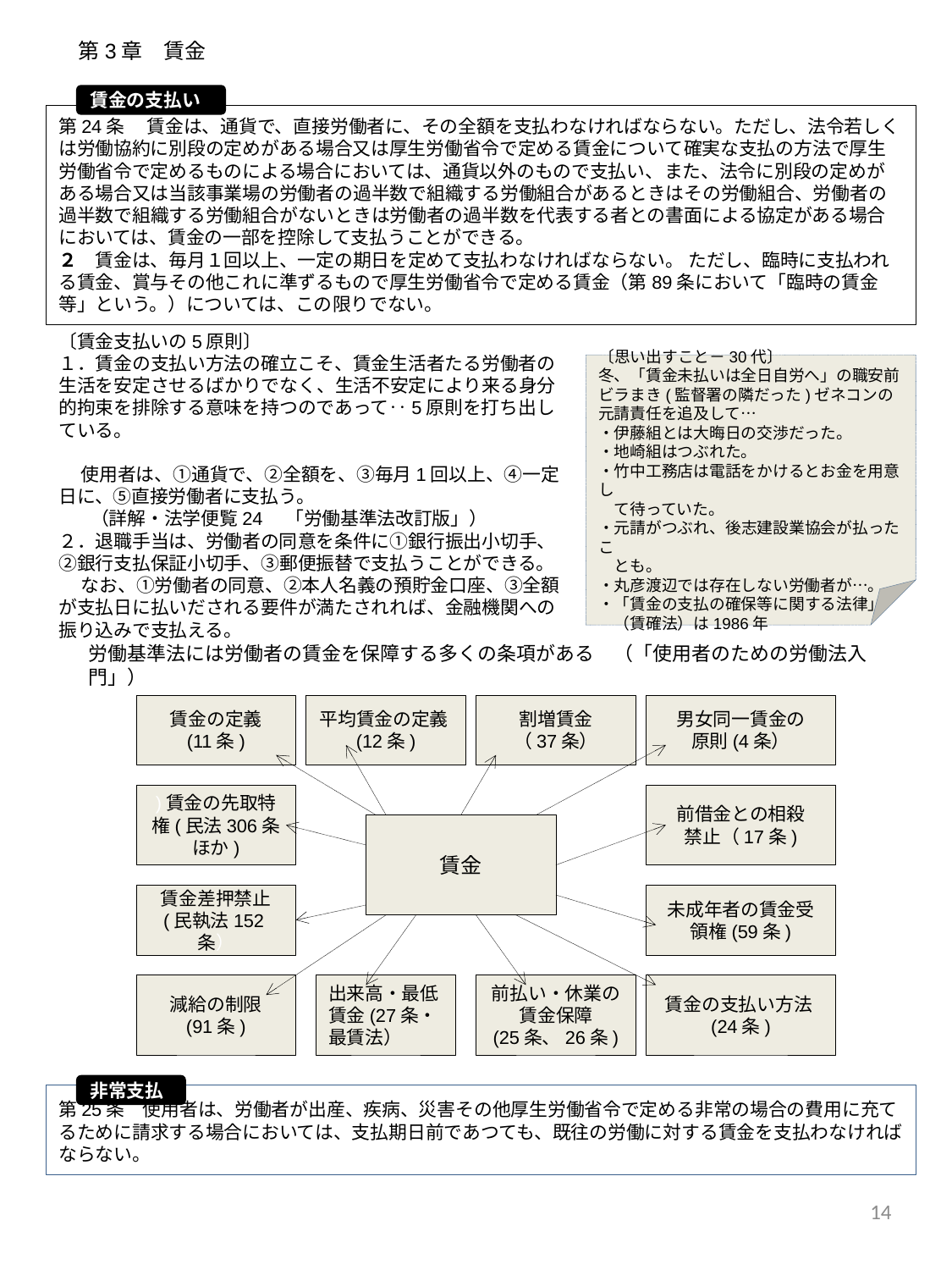

#

第3章　賃金

賃金の支払い
第24条　 賃金は、通貨で、直接労働者に、その全額を支払わなければならない。ただし、法令若しくは労働協約に別段の定めがある場合又は厚生労働省令で定める賃金について確実な支払の方法で厚生労働省令で定めるものによる場合においては、通貨以外のもので支払い、また、法令に別段の定めがある場合又は当該事業場の労働者の過半数で組織する労働組合があるときはその労働組合、労働者の過半数で組織する労働組合がないときは労働者の過半数を代表する者との書面による協定がある場合においては、賃金の一部を控除して支払うことができる。
２　賃金は、毎月１回以上、一定の期日を定めて支払わなければならない。 ただし、臨時に支払われる賃金、賞与その他これに準ずるもので厚生労働省令で定める賃金（第89条において「臨時の賃金等」という。）については、この限りでない。
〔賃金支払いの5原則〕
１．賃金の支払い方法の確立こそ、賃金生活者たる労働者の生活を安定させるばかりでなく、生活不安定により来る身分的拘束を排除する意味を持つのであって‥5原則を打ち出している。
　 使用者は、①通貨で、②全額を、③毎月1回以上、④一定日に、⑤直接労働者に支払う。                                                                      （詳解・法学便覧24　「労働基準法改訂版」）
２．退職手当は、労働者の同意を条件に①銀行振出小切手、②銀行支払保証小切手、③郵便振替で支払うことができる。
　 なお、①労働者の同意、②本人名義の預貯金口座、③全額が支払日に払いだされる要件が満たされれば、金融機関への振り込みで支払える。

〔思い出すこと－30代〕
冬、「賃金未払いは全日自労へ」の職安前ビラまき(監督署の隣だった)ゼネコンの元請責任を追及して…
・伊藤組とは大晦日の交渉だった。
・地崎組はつぶれた。
・竹中工務店は電話をかけるとお金を用意し
　て待っていた。
・元請がつぶれ、後志建設業協会が払ったこ
　とも。
・丸彦渡辺では存在しない労働者が…。
・「賃金の支払の確保等に関する法律｣
　（賃確法）は1986年

労働基準法には労働者の賃金を保障する多くの条項がある　（「使用者のための労働法入門」）
賃金の定義
(11条)
平均賃金の定義(12条)
割増賃金
（37条）
男女同一賃金の
原則(4条）
)賃金の先取特権(民法306条ほか)
前借金との相殺
禁止（17条)
賃金
賃金差押禁止
(民執法152条）
未成年者の賃金受領権(59条)
減給の制限
(91条)
出来高・最低賃金(27条・最賃法）
前払い・休業の賃金保障
(25条、26条)
賃金の支払い方法(24条)

非常支払

第25条　使用者は、労働者が出産、疾病、災害その他厚生労働省令で定める非常の場合の費用に充てるために請求する場合においては、支払期日前であつても、既往の労働に対する賃金を支払わなければならない。

14